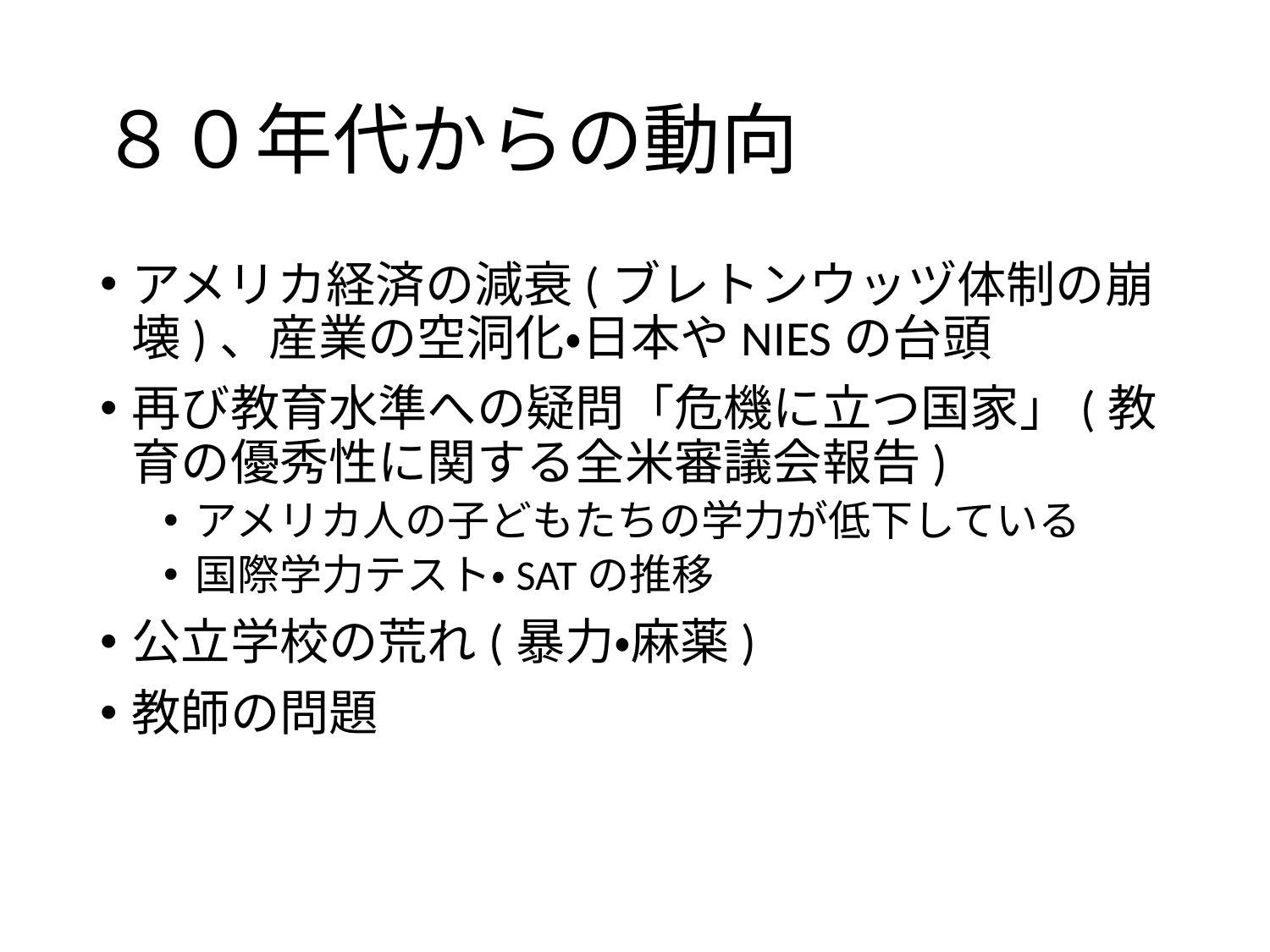

# ８０年代からの動向
アメリカ経済の減衰(ブレトンウッヅ体制の崩壊)、産業の空洞化・日本やNIESの台頭
再び教育水準への疑問「危機に立つ国家」(教育の優秀性に関する全米審議会報告)
アメリカ人の子どもたちの学力が低下している
国際学力テスト・SATの推移
公立学校の荒れ(暴力・麻薬)
教師の問題